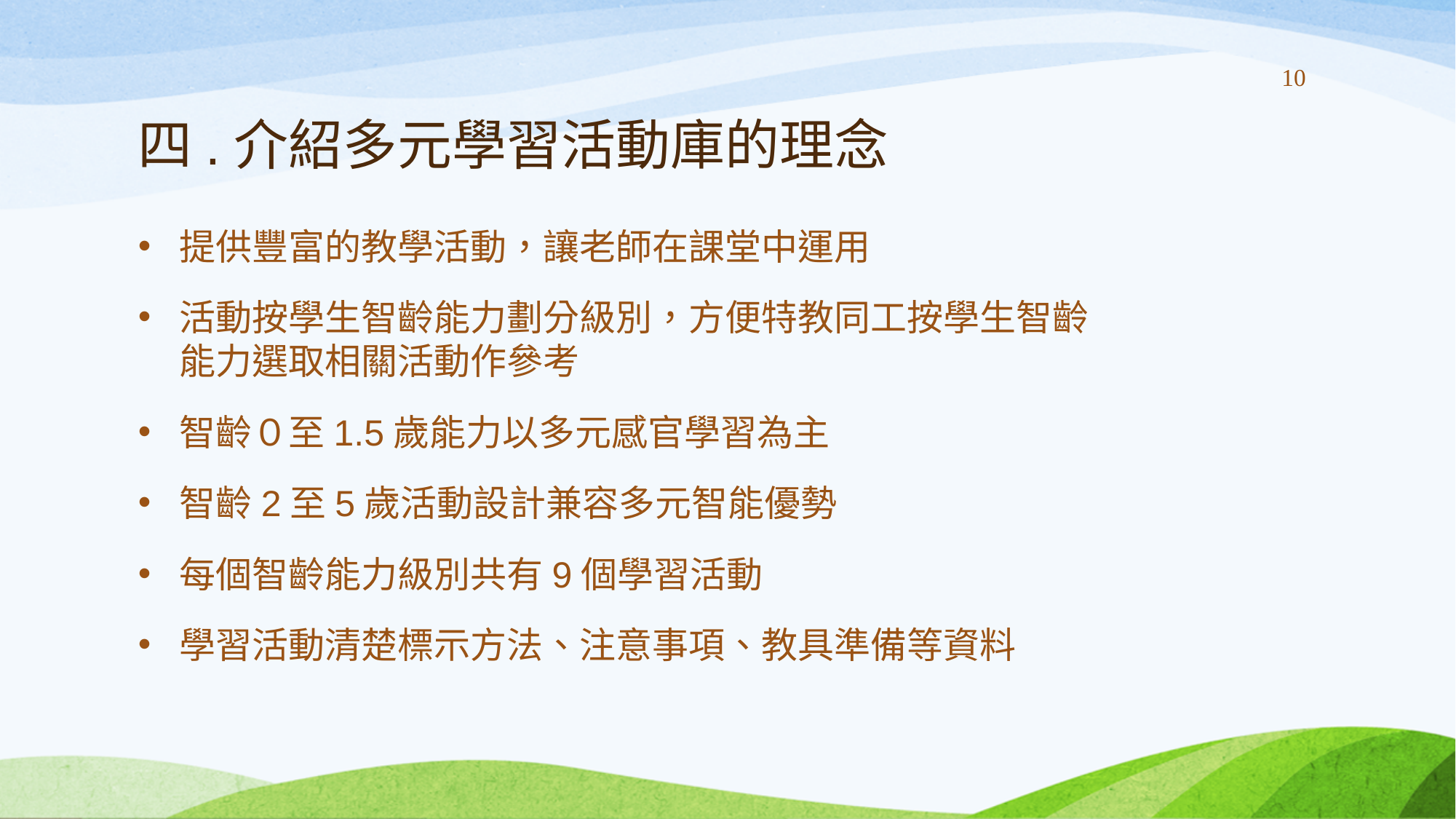

# 四.介紹多元學習活動庫的理念
10
提供豐富的教學活動，讓老師在課堂中運用
活動按學生智齡能力劃分級別，方便特教同工按學生智齡能力選取相關活動作參考
智齡０至1.5歲能力以多元感官學習為主
智齡2至5歲活動設計兼容多元智能優勢
每個智齡能力級別共有9個學習活動
學習活動清楚標示方法、注意事項、教具準備等資料